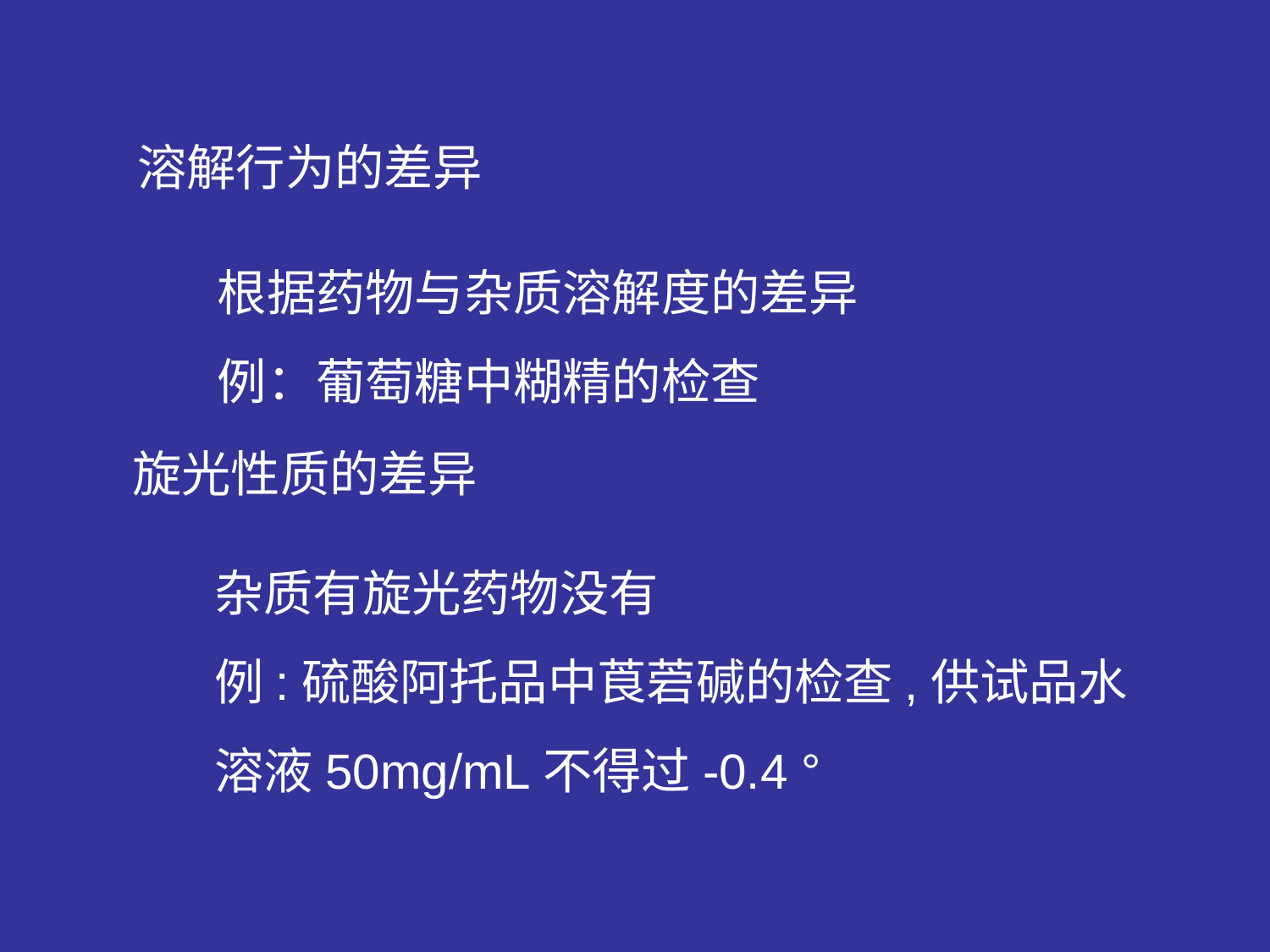

溶解行为的差异
根据药物与杂质溶解度的差异
例：葡萄糖中糊精的检查
旋光性质的差异
杂质有旋光药物没有
例:硫酸阿托品中莨菪碱的检查,供试品水溶液50mg/mL不得过-0.4 °